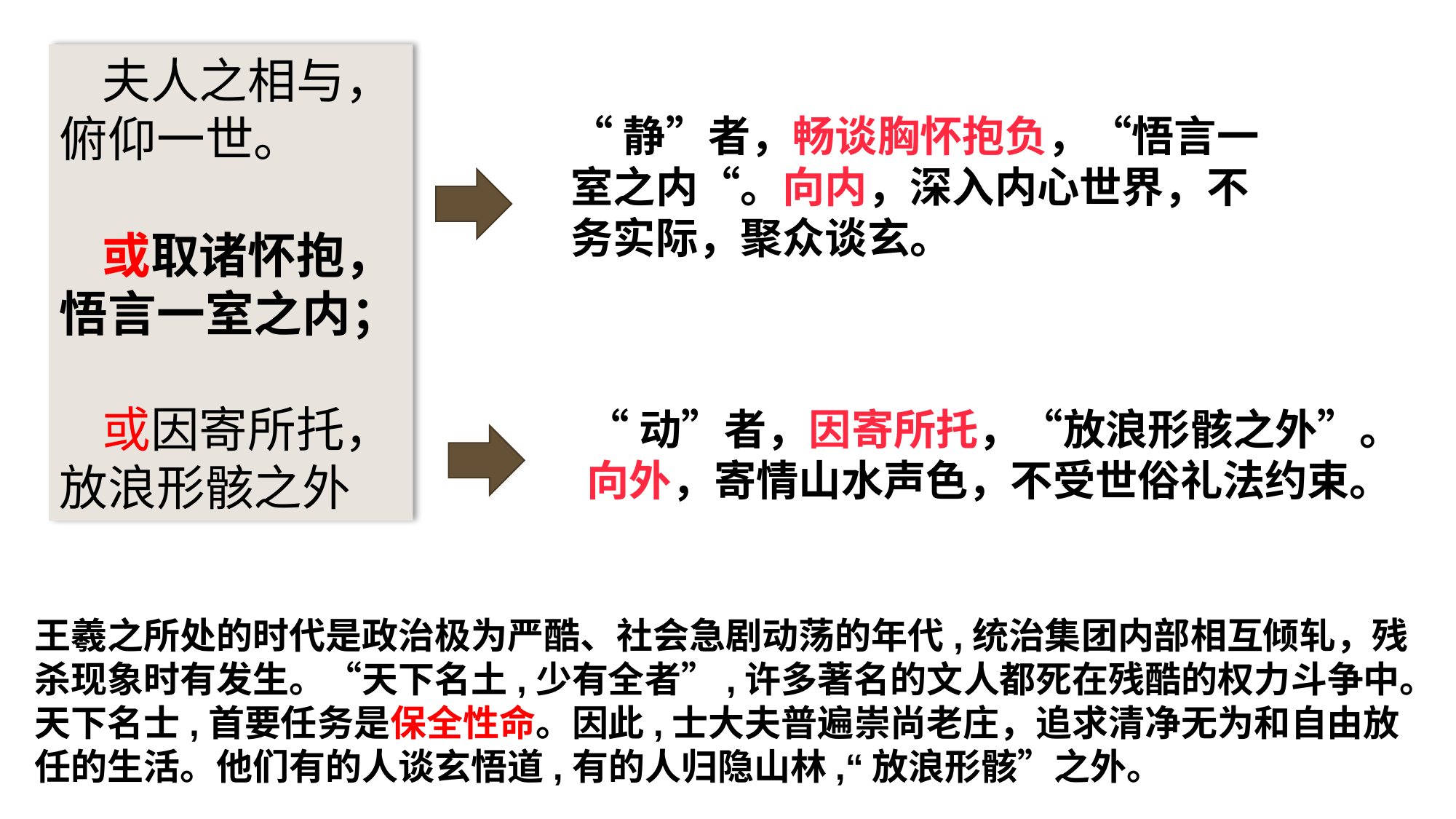

夫人之相与，俯仰一世。

或取诸怀抱，悟言一室之内；

或因寄所托，放浪形骸之外
“静”者，畅谈胸怀抱负，“悟言一室之内“。向内，深入内心世界，不务实际，聚众谈玄。

“动”者，因寄所托，“放浪形骸之外”。向外，寄情山水声色，不受世俗礼法约束。

王羲之所处的时代是政治极为严酷、社会急剧动荡的年代,统治集团内部相互倾轧，残杀现象时有发生。“天下名土,少有全者”,许多著名的文人都死在残酷的权力斗争中。天下名士,首要任务是保全性命。因此,士大夫普遍崇尚老庄，追求清净无为和自由放任的生活。他们有的人谈玄悟道,有的人归隐山林,“放浪形骸”之外。